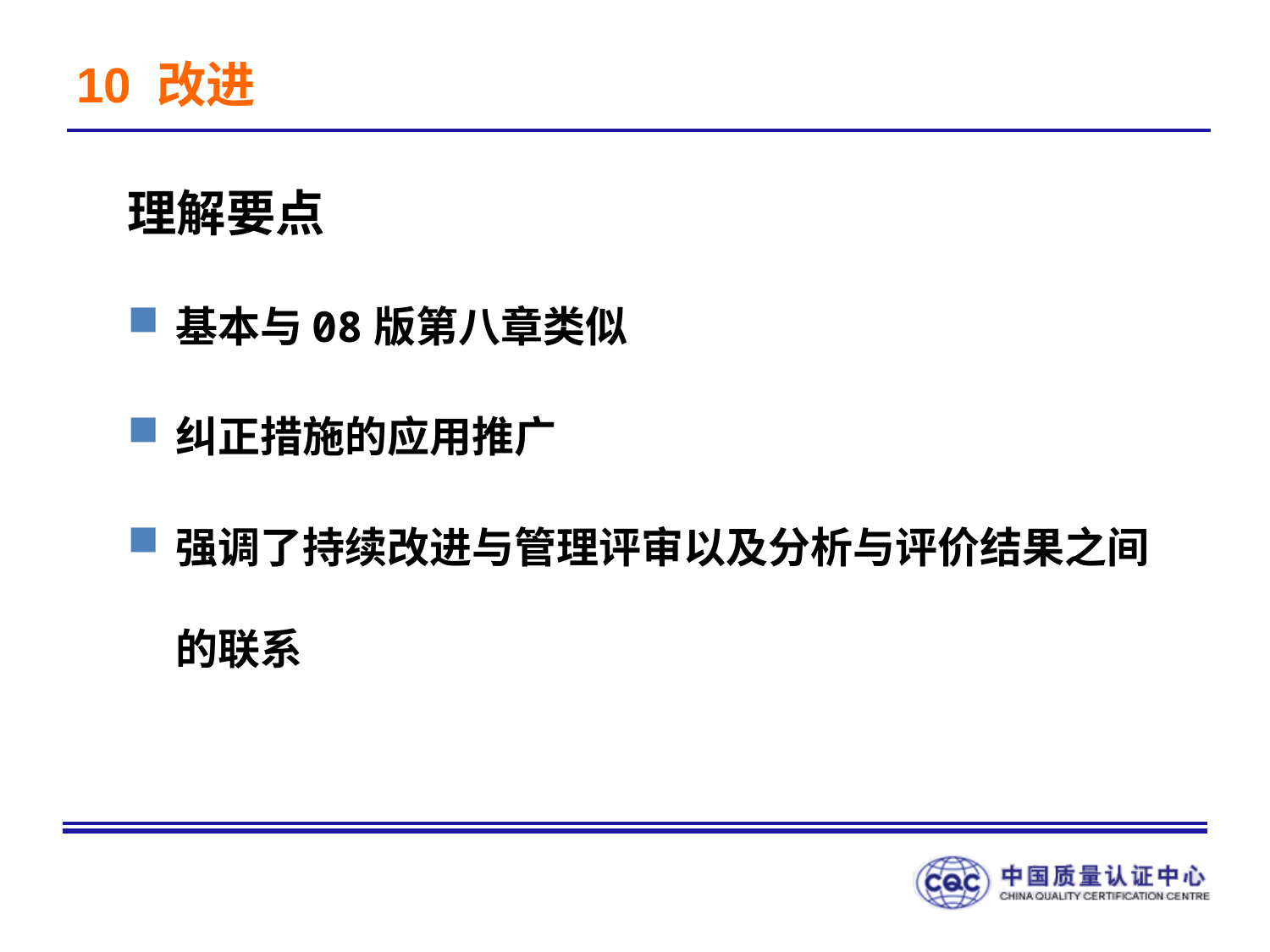

10 改进
理解要点
基本与08版第八章类似
纠正措施的应用推广
强调了持续改进与管理评审以及分析与评价结果之间的联系